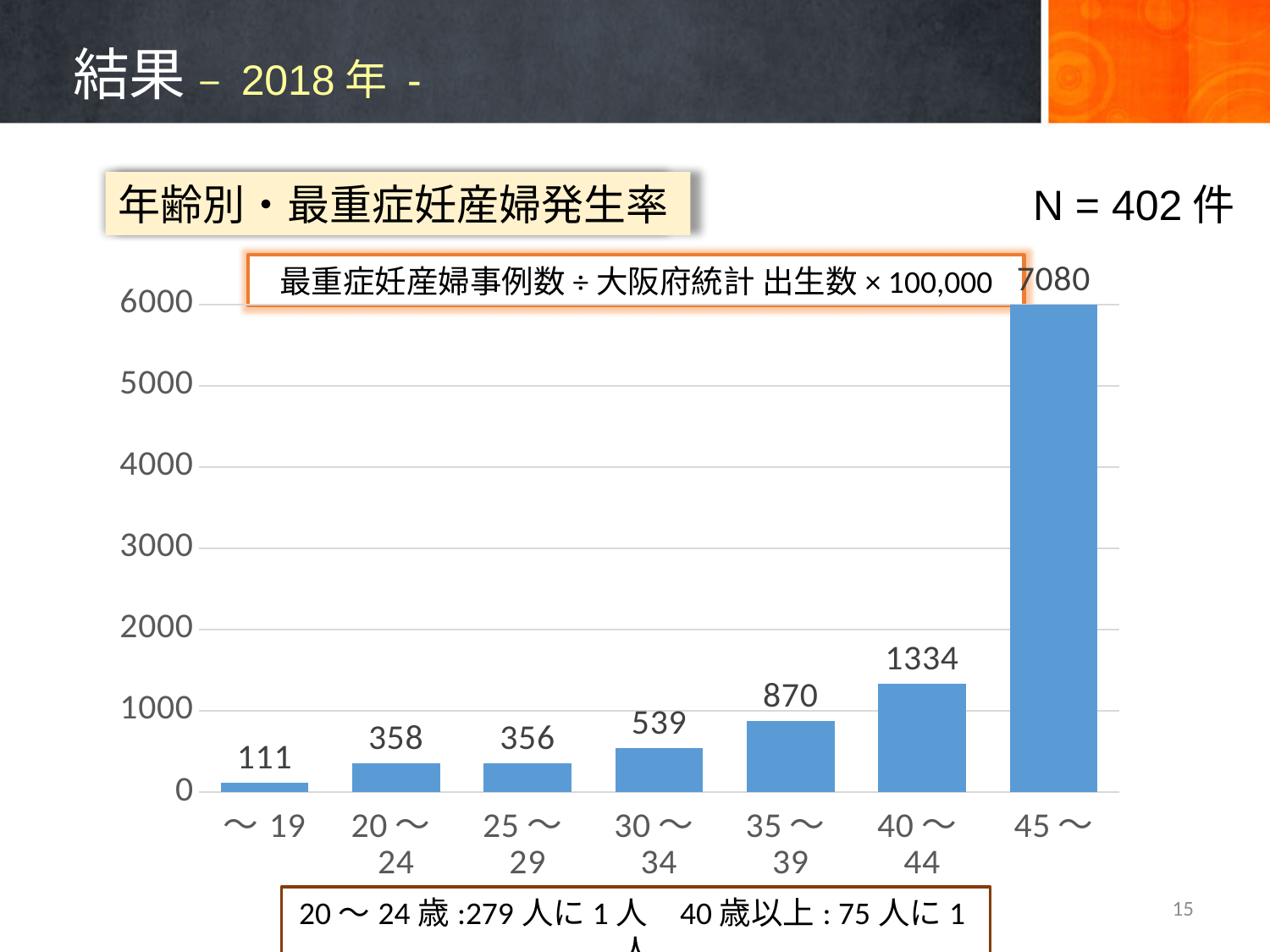

# 結果 – 2018年 -
産科危機的出血の原因疾患
年齢別・最重症妊産婦発生率
N = 402件
最重症妊産婦事例数÷大阪府統計 出生数× 100,000

### Chart

| Category | 2018 |
|---|---|
| ～19 | 111.0 |
| 20～24 | 358.0 |
| 25～29 | 356.0 |
| 30～34 | 539.0 |
| 35～39 | 870.0 |
| 40～44 | 1334.0 |
| 45～ | 7080.0 |

### Chart

| Category |
|---|
15
20～24歳:279人に1人	40歳以上: 75人に1人